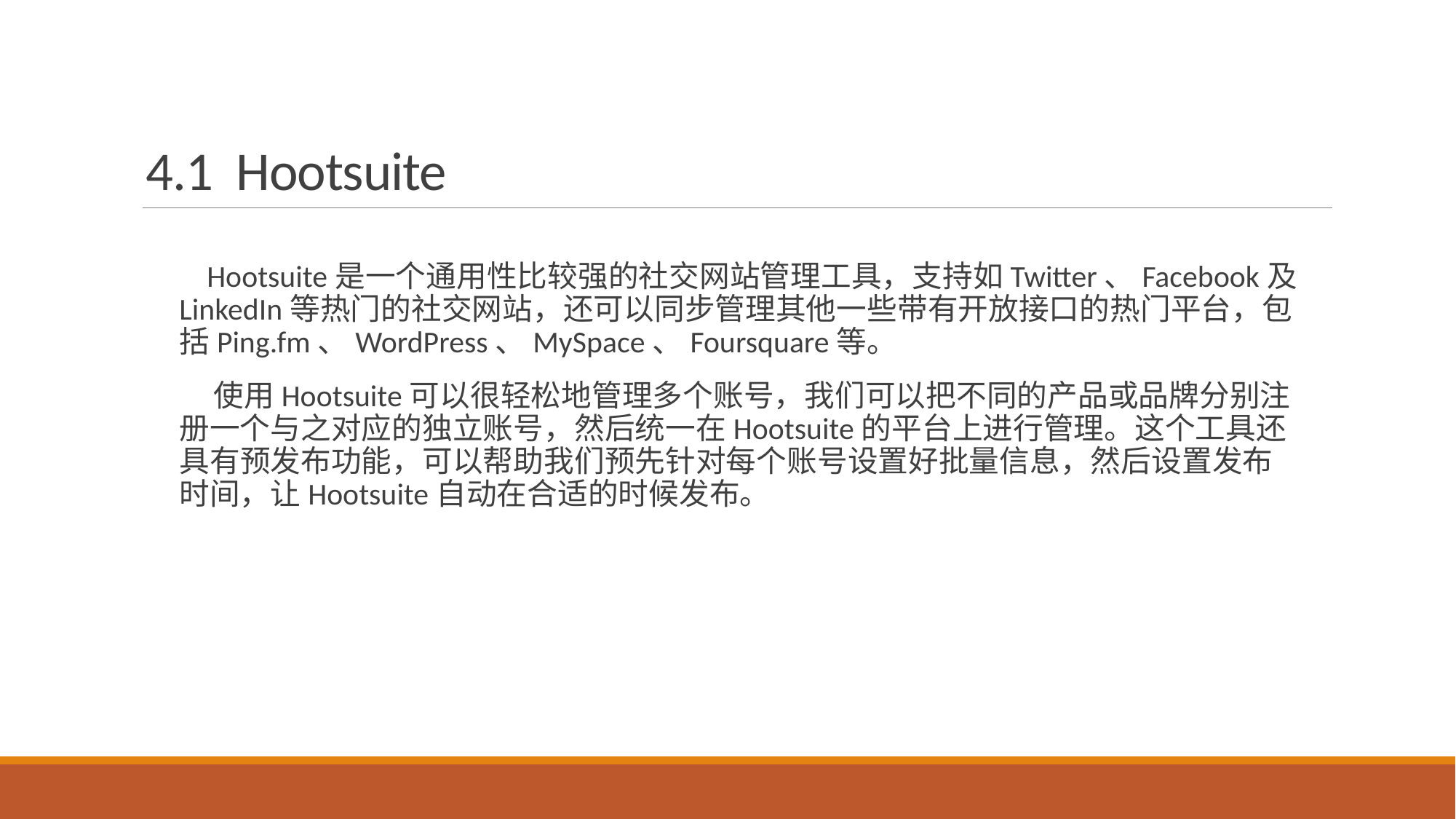

# 4.1  Hootsuite
    Hootsuite是一个通用性比较强的社交网站管理工具，支持如Twitter、Facebook及LinkedIn等热门的社交网站，还可以同步管理其他一些带有开放接口的热门平台，包括Ping.fm、WordPress、MySpace、Foursquare等。
    使用Hootsuite可以很轻松地管理多个账号，我们可以把不同的产品或品牌分别注册一个与之对应的独立账号，然后统一在Hootsuite的平台上进行管理。这个工具还具有预发布功能，可以帮助我们预先针对每个账号设置好批量信息，然后设置发布时间，让Hootsuite自动在合适的时候发布。